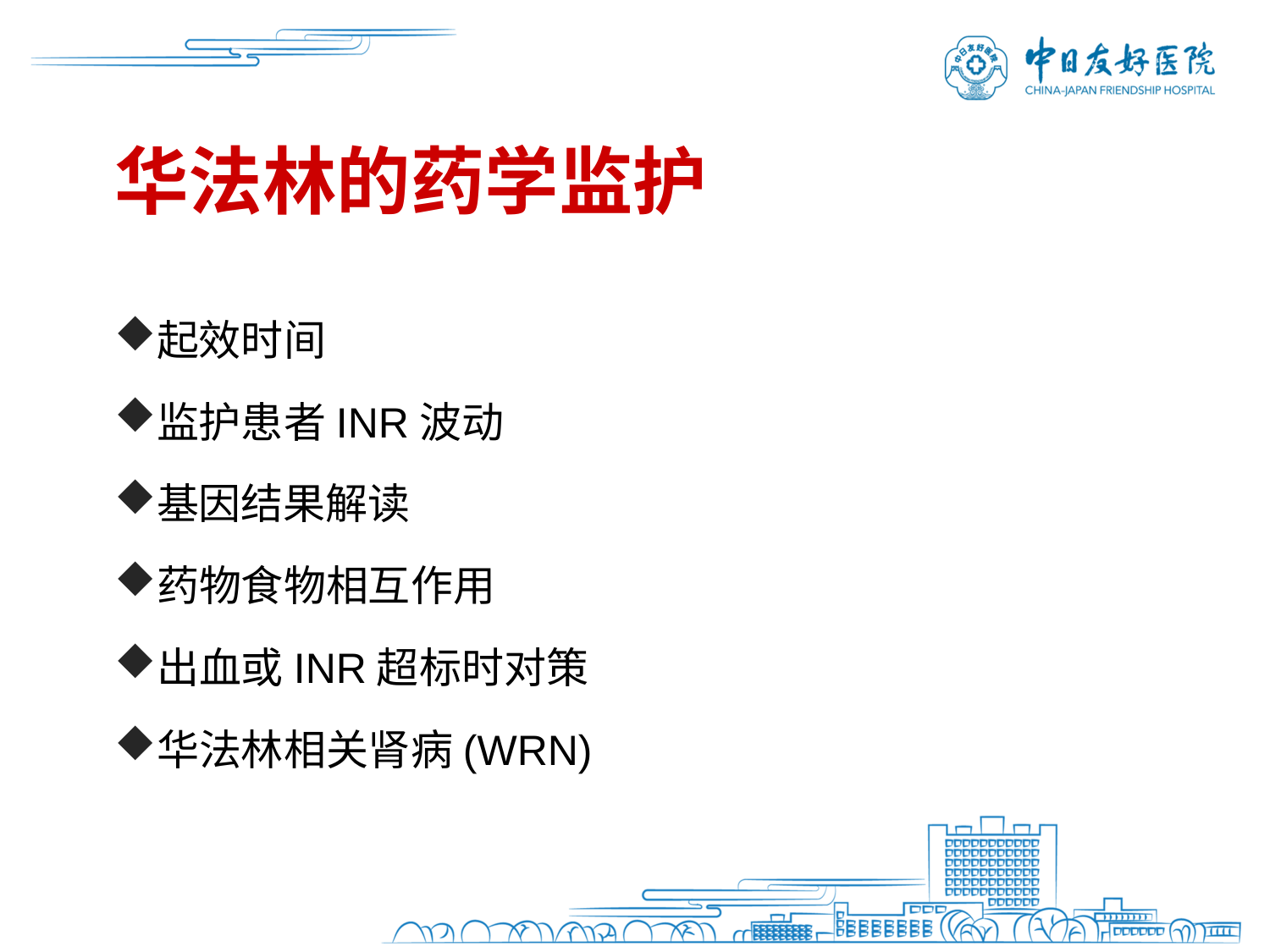

# 华法林的药学监护
起效时间
监护患者INR波动
基因结果解读
药物食物相互作用
出血或INR超标时对策
华法林相关肾病(WRN)